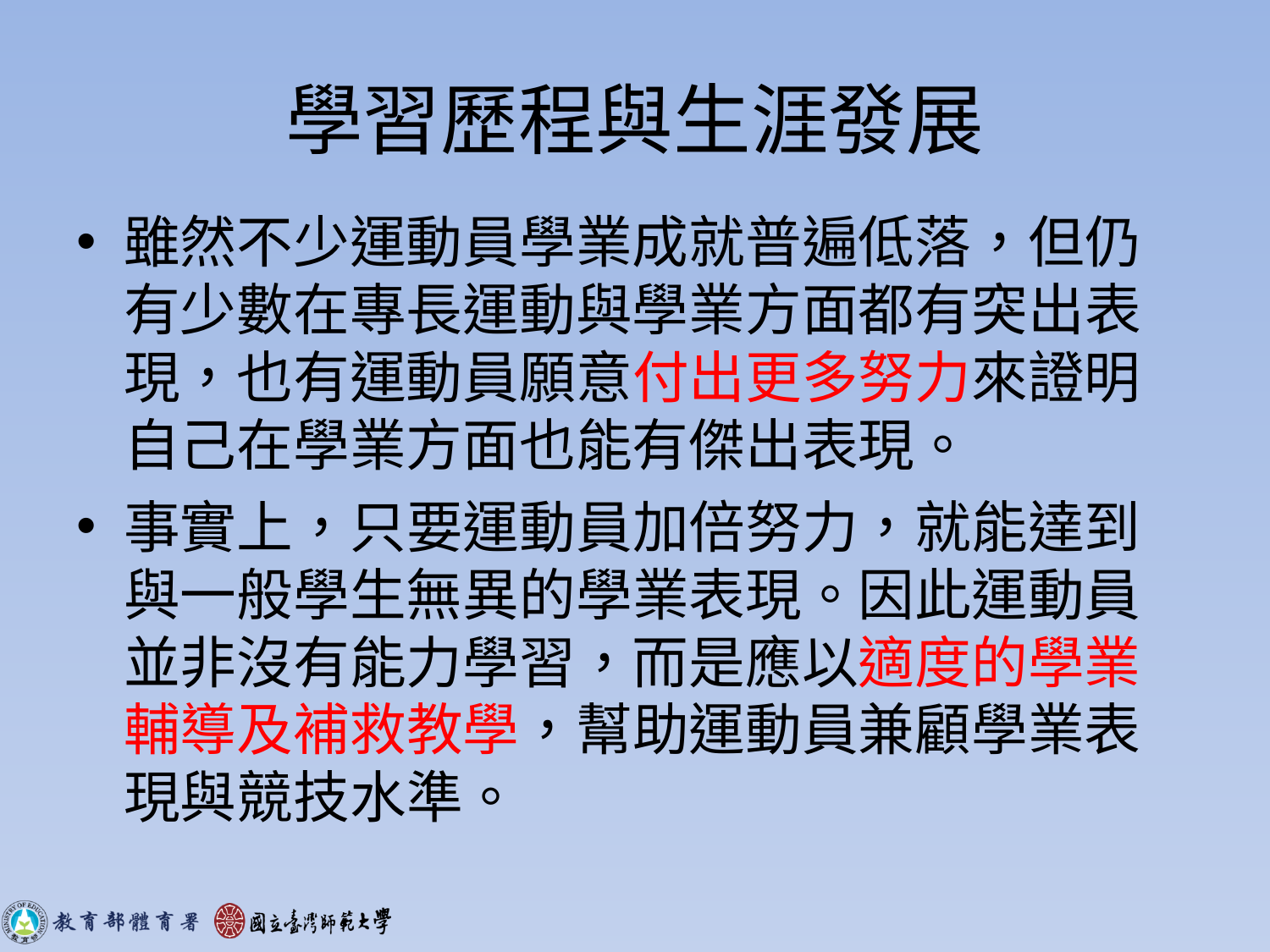

# 學習歷程與生涯發展
雖然不少運動員學業成就普遍低落，但仍有少數在專長運動與學業方面都有突出表現，也有運動員願意付出更多努力來證明自己在學業方面也能有傑出表現。
事實上，只要運動員加倍努力，就能達到與一般學生無異的學業表現。因此運動員並非沒有能力學習，而是應以適度的學業輔導及補救教學，幫助運動員兼顧學業表現與競技水準。